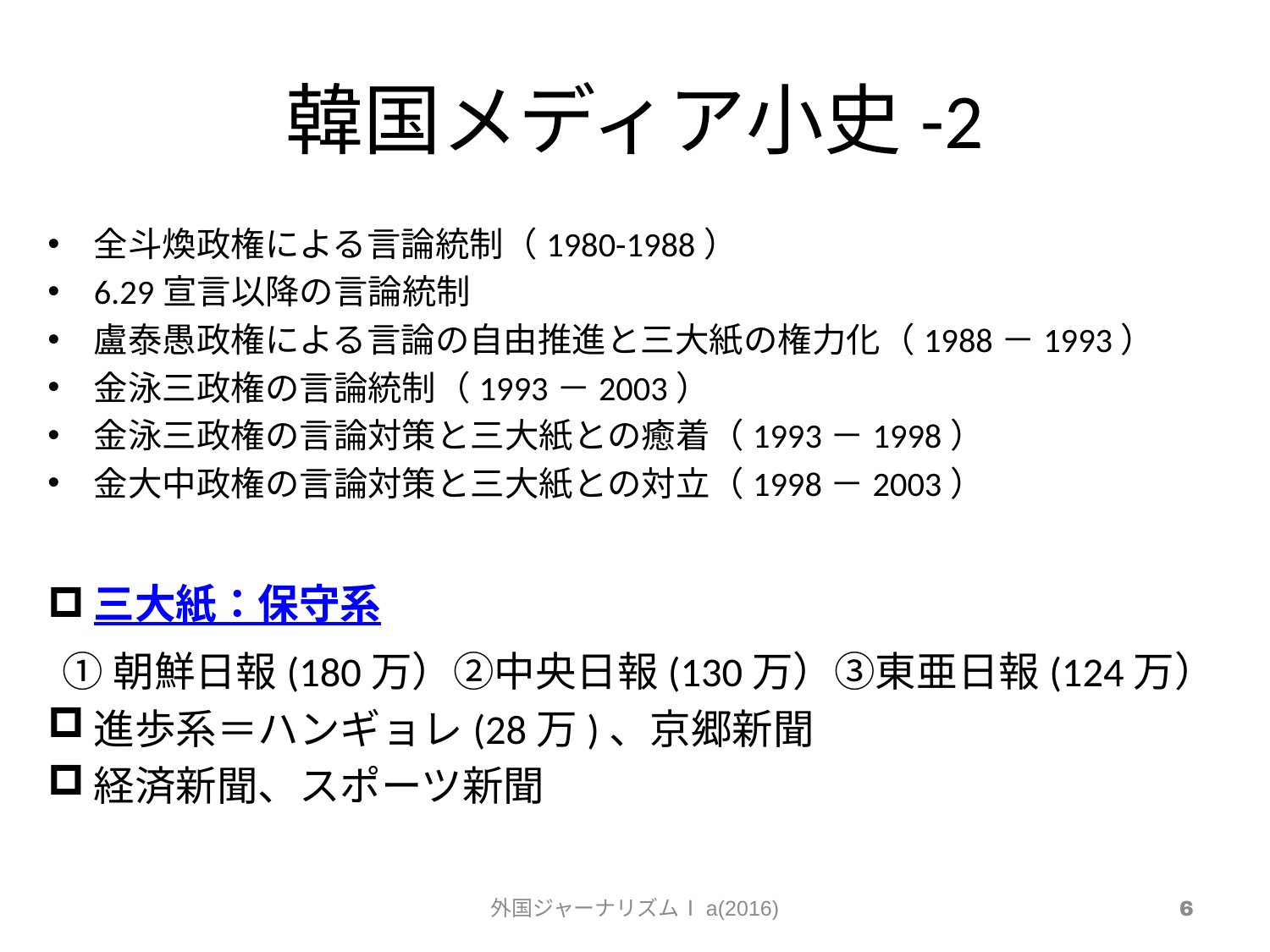

# 韓国メディア小史-2
全斗煥政権による言論統制（1980-1988）
6.29宣言以降の言論統制
盧泰愚政権による言論の自由推進と三大紙の権力化（1988－1993）
金泳三政権の言論統制（1993－2003）
金泳三政権の言論対策と三大紙との癒着（1993－1998）
金大中政権の言論対策と三大紙との対立（1998－2003）

三大紙：保守系
①朝鮮日報(180万）②中央日報(130万）③東亜日報(124万）
進歩系＝ハンギョレ(28万)、京郷新聞
経済新聞、スポーツ新聞

外国ジャーナリズムⅠa(2016)
6